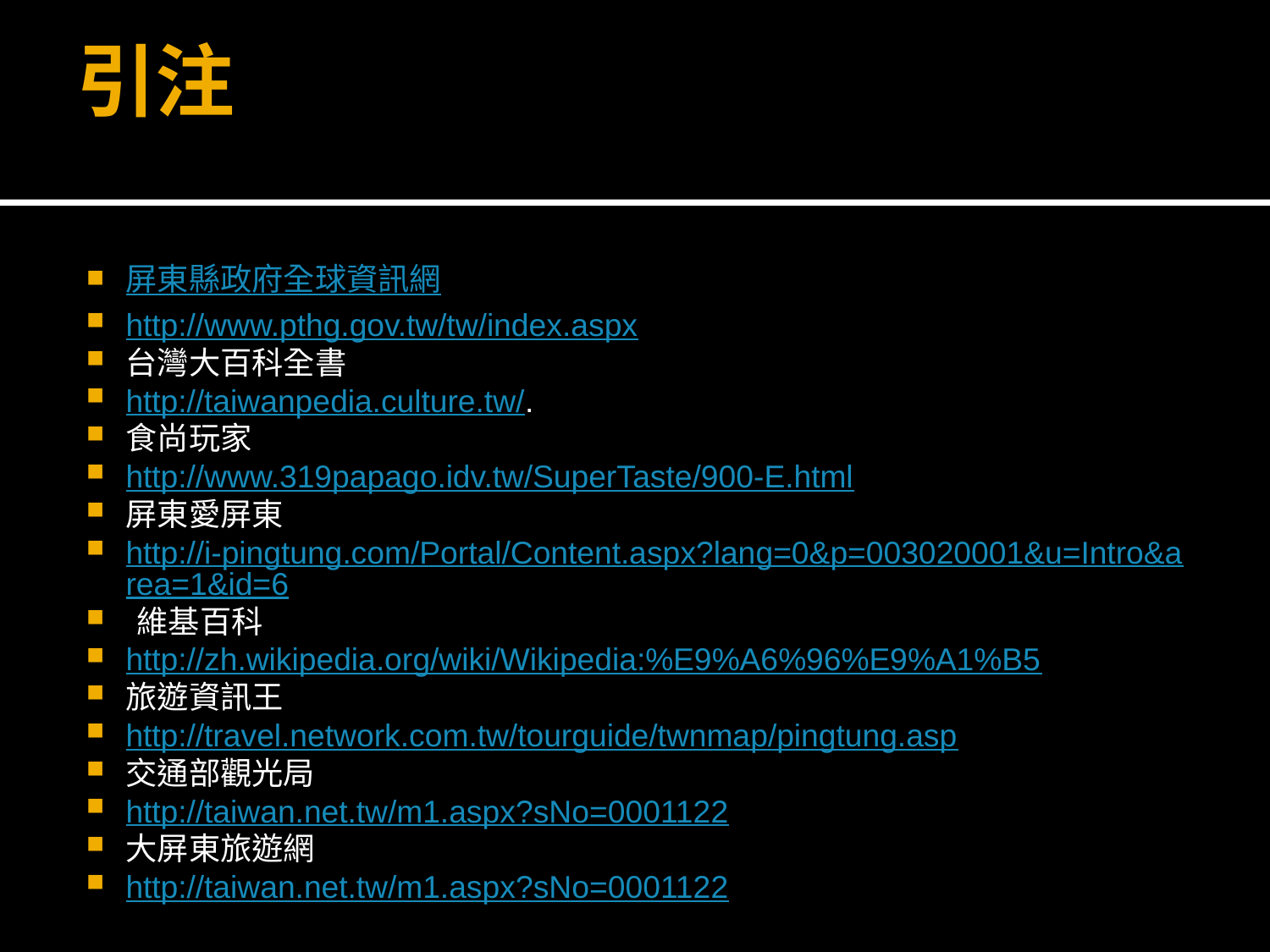

# 引注
屏東縣政府全球資訊網
http://www.pthg.gov.tw/tw/index.aspx
台灣大百科全書
http://taiwanpedia.culture.tw/.
食尚玩家
http://www.319papago.idv.tw/SuperTaste/900-E.html
屏東愛屏東
http://i-pingtung.com/Portal/Content.aspx?lang=0&p=003020001&u=Intro&area=1&id=6
 維基百科
http://zh.wikipedia.org/wiki/Wikipedia:%E9%A6%96%E9%A1%B5
旅遊資訊王
http://travel.network.com.tw/tourguide/twnmap/pingtung.asp
交通部觀光局
http://taiwan.net.tw/m1.aspx?sNo=0001122
大屏東旅遊網
http://taiwan.net.tw/m1.aspx?sNo=0001122